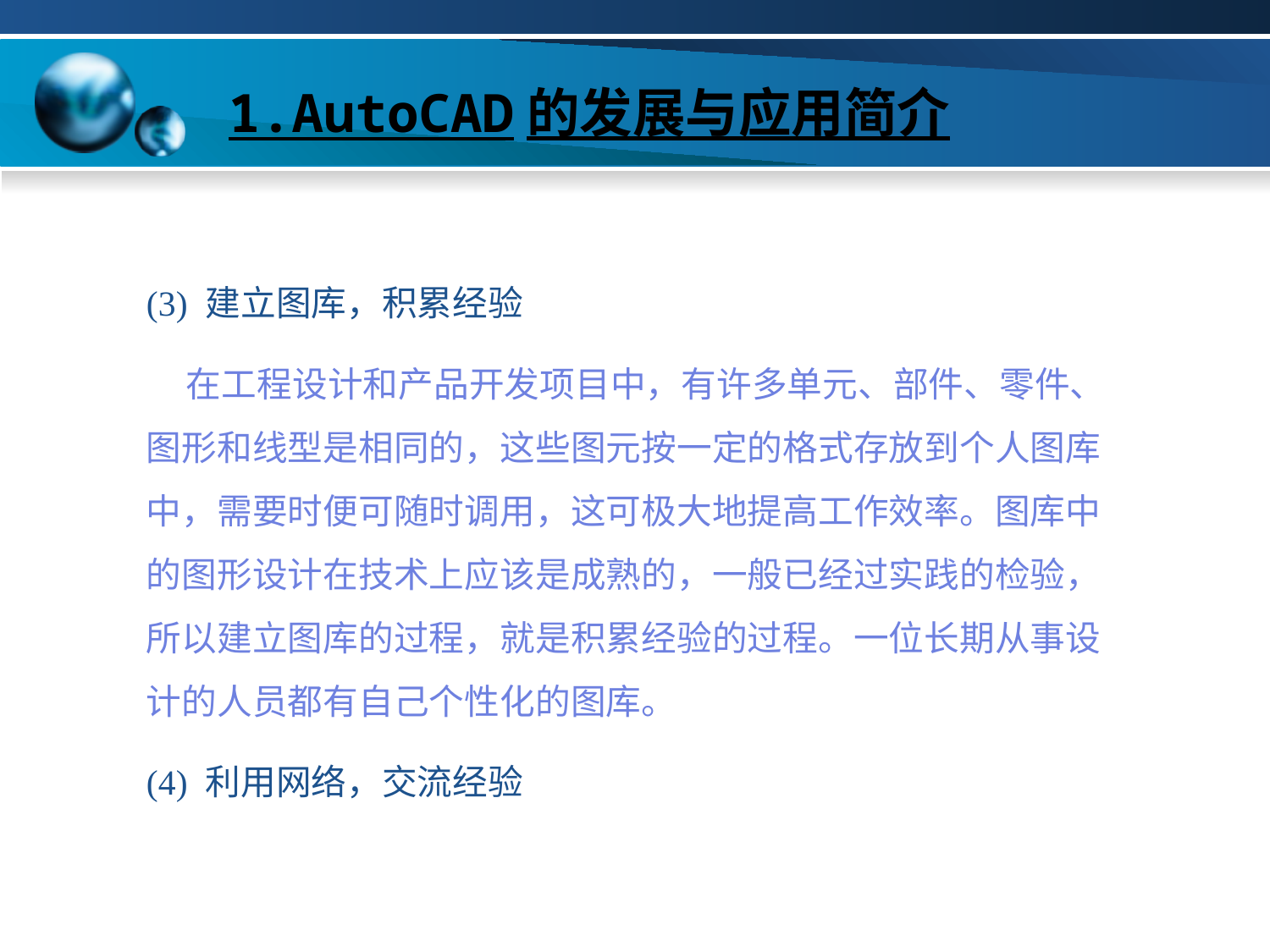

# 1.AutoCAD的发展与应用简介
(3) 建立图库，积累经验
    在工程设计和产品开发项目中，有许多单元、部件、零件、图形和线型是相同的，这些图元按一定的格式存放到个人图库中，需要时便可随时调用，这可极大地提高工作效率。图库中的图形设计在技术上应该是成熟的，一般已经过实践的检验，所以建立图库的过程，就是积累经验的过程。一位长期从事设计的人员都有自己个性化的图库。
(4) 利用网络，交流经验